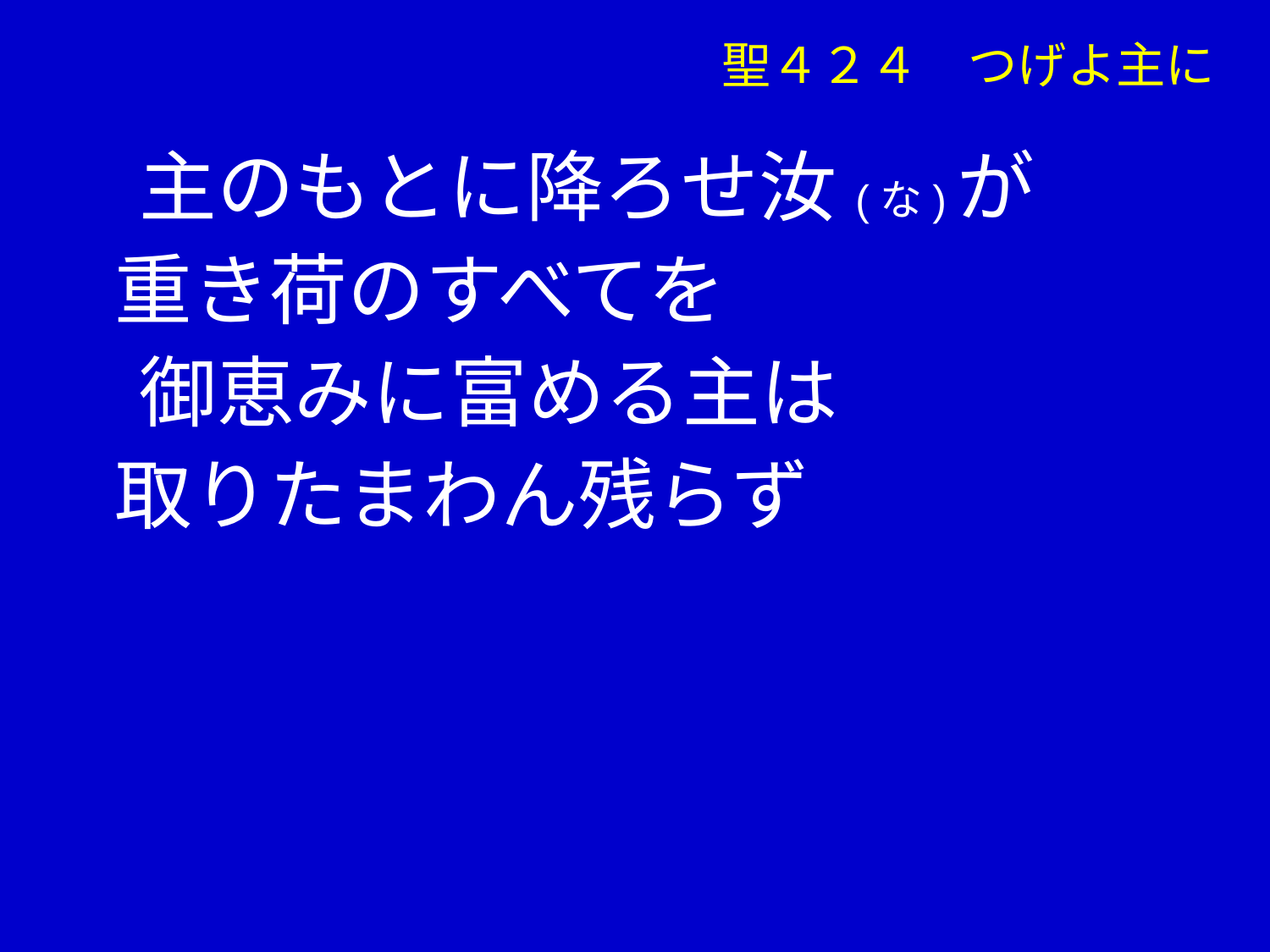

聖４２４　つげよ主に
　 主のもとに降ろせ汝(な)が
   重き荷のすべてを
　 御恵みに富める主は
   取りたまわん残らず